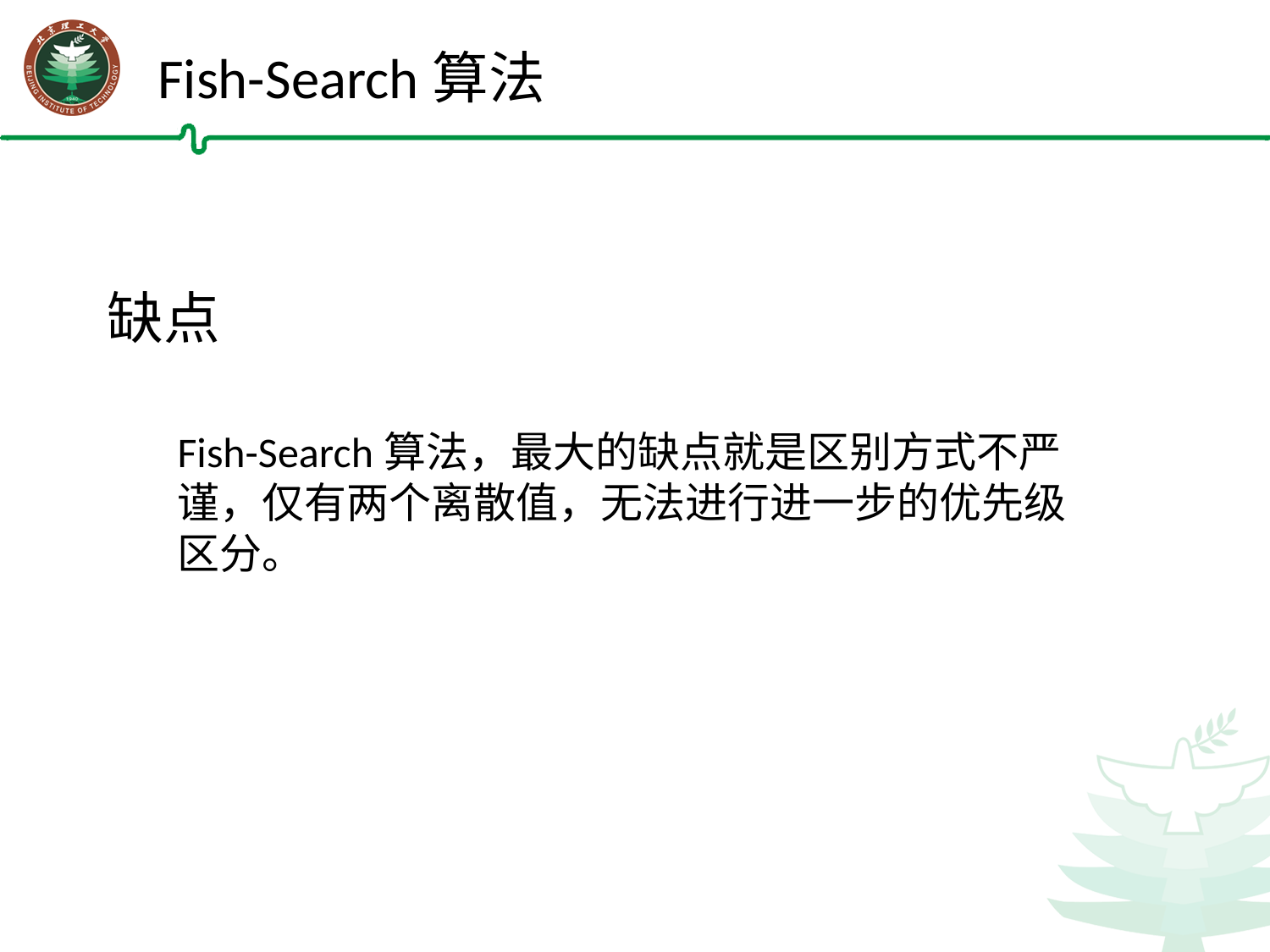

Fish-Search算法
缺点
Fish-Search算法，最大的缺点就是区别方式不严谨，仅有两个离散值，无法进行进一步的优先级区分。